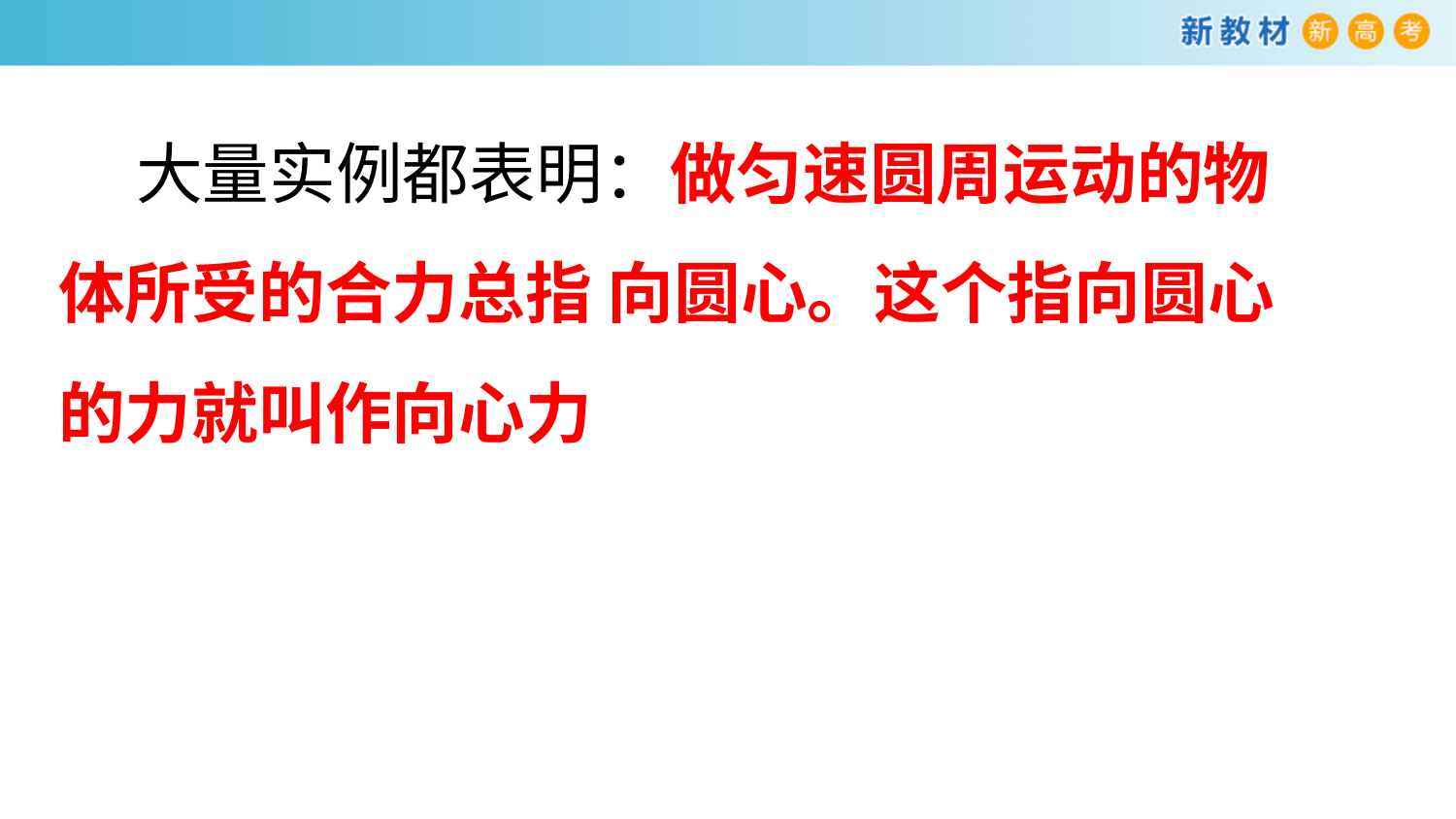

大量实例都表明：做匀速圆周运动的物体所受的合力总指 向圆心。这个指向圆心的力就叫作向心力